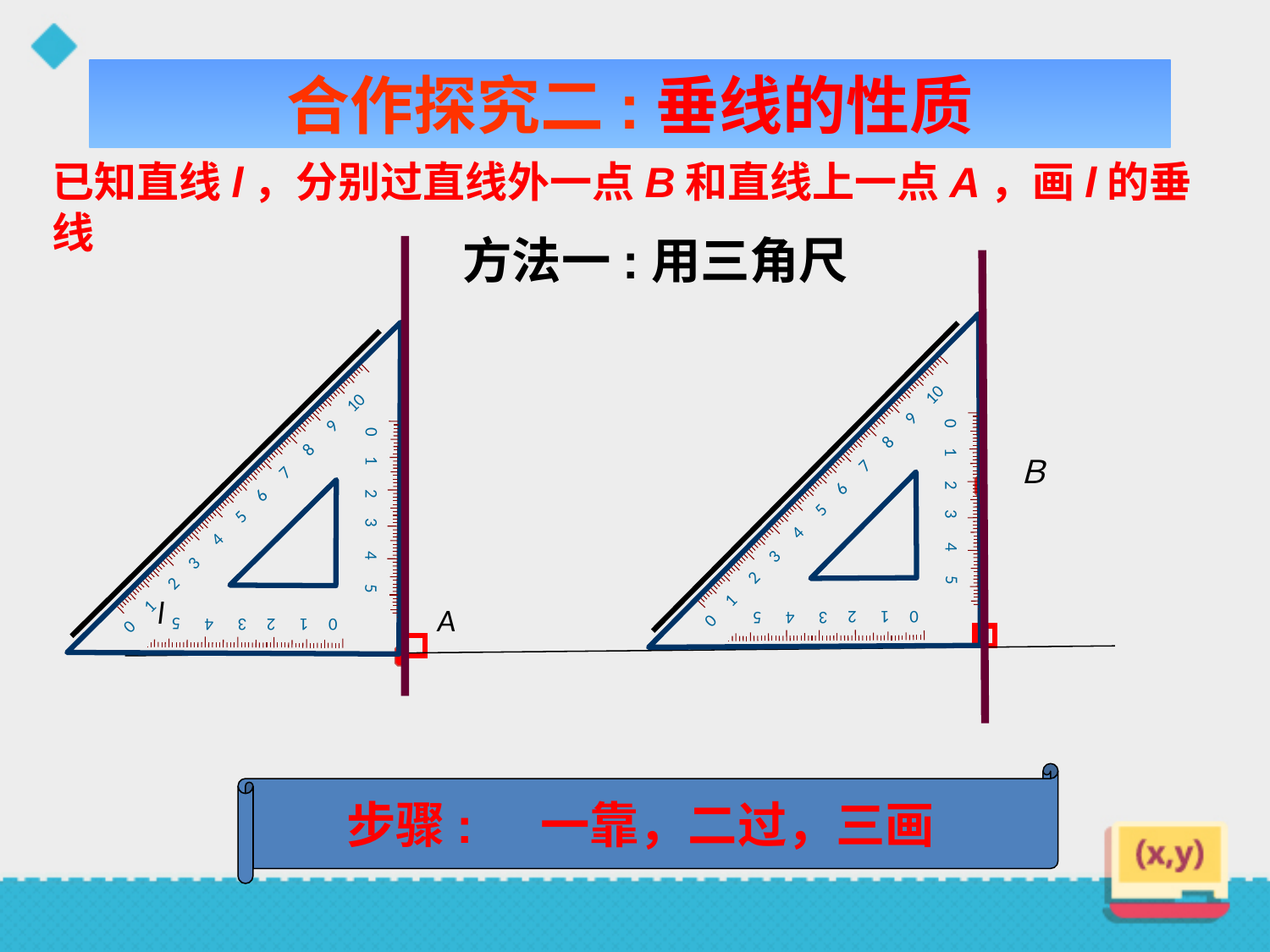

合作探究二:垂线的性质
已知直线l，分别过直线外一点B和直线上一点A，画l的垂线
                        方法一:用三角尺

0     1      2     3      4      5     6      7      8      9     10

0     1      2     3      4      5
0     1      2     3      4      5

0     1      2     3      4      5     6      7      8      9     10

0     1      2     3      4      5
0     1      2     3      4      5

Ｂ

l
A

步骤:    一靠，二过，三画